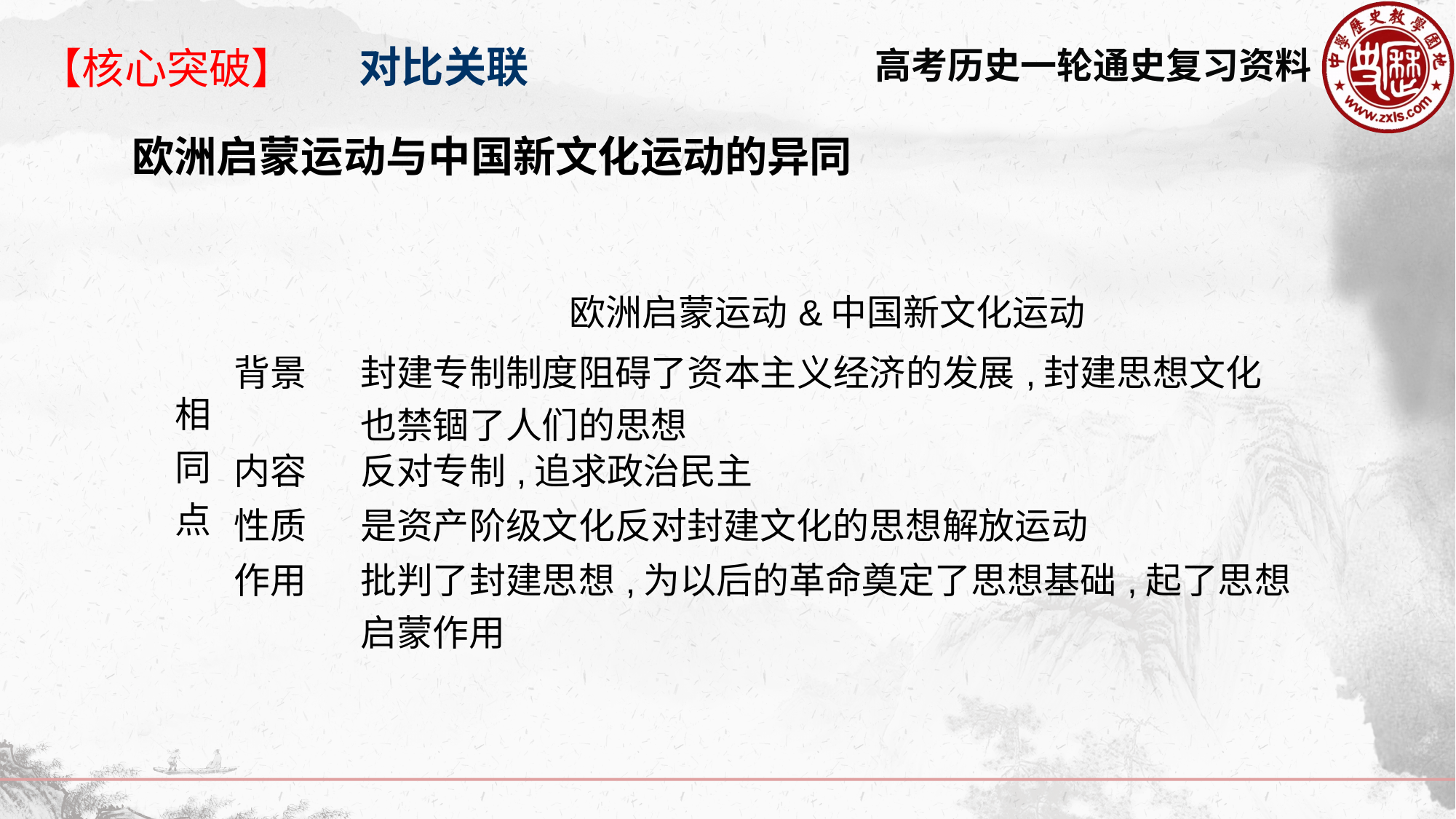

对比关联
【核心突破】
欧洲启蒙运动与中国新文化运动的异同
|  |  | 欧洲启蒙运动&中国新文化运动 |
| --- | --- | --- |
| 相同点 | 背景 | 封建专制制度阻碍了资本主义经济的发展,封建思想文化也禁锢了人们的思想 |
|  | 内容 | 反对专制,追求政治民主 |
|  | 性质 | 是资产阶级文化反对封建文化的思想解放运动 |
|  | 作用 | 批判了封建思想,为以后的革命奠定了思想基础,起了思想启蒙作用 |